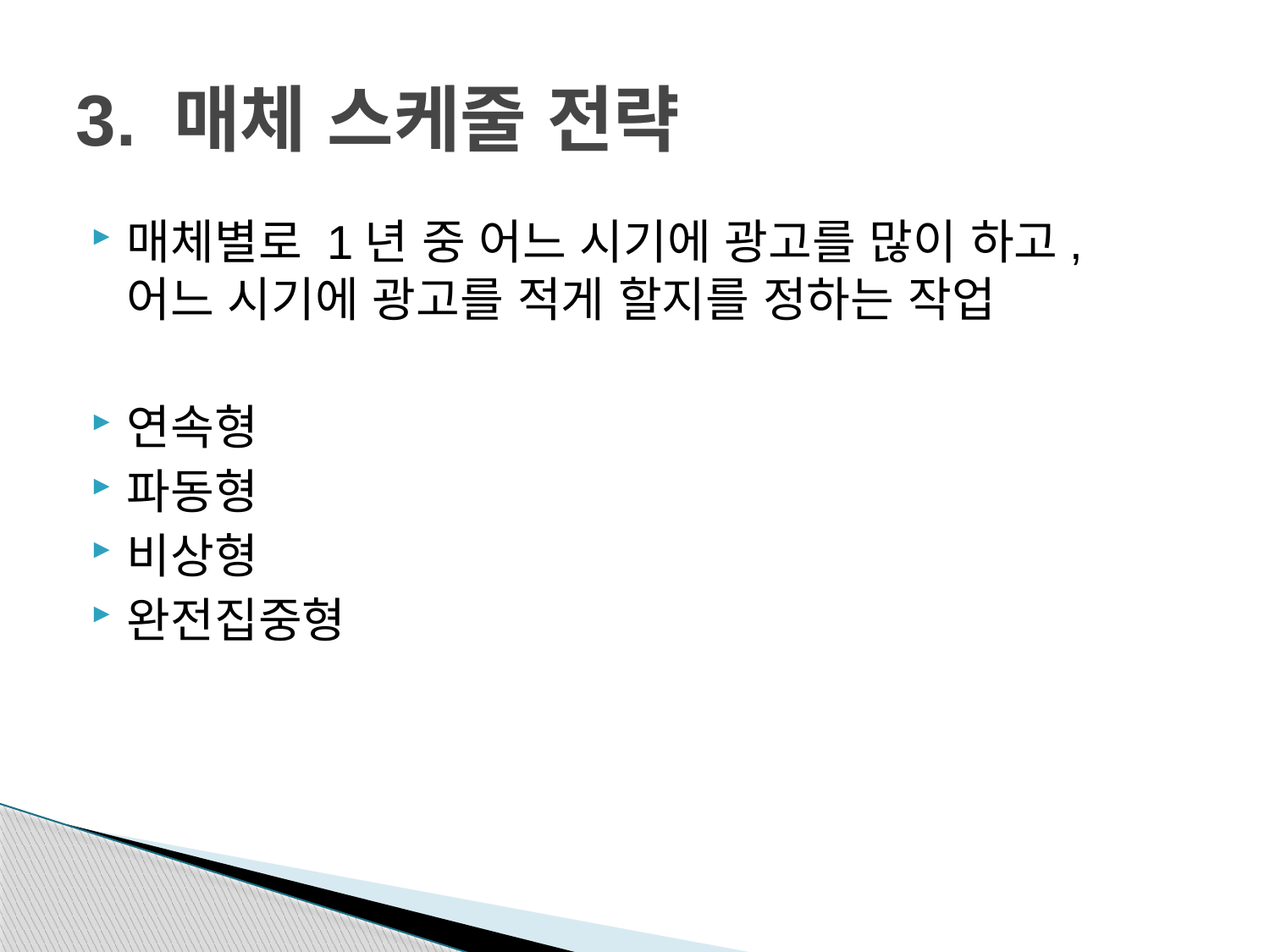

# 3. 매체 스케줄 전략
매체별로 1년 중 어느 시기에 광고를 많이 하고, 어느 시기에 광고를 적게 할지를 정하는 작업

연속형
파동형
비상형
완전집중형